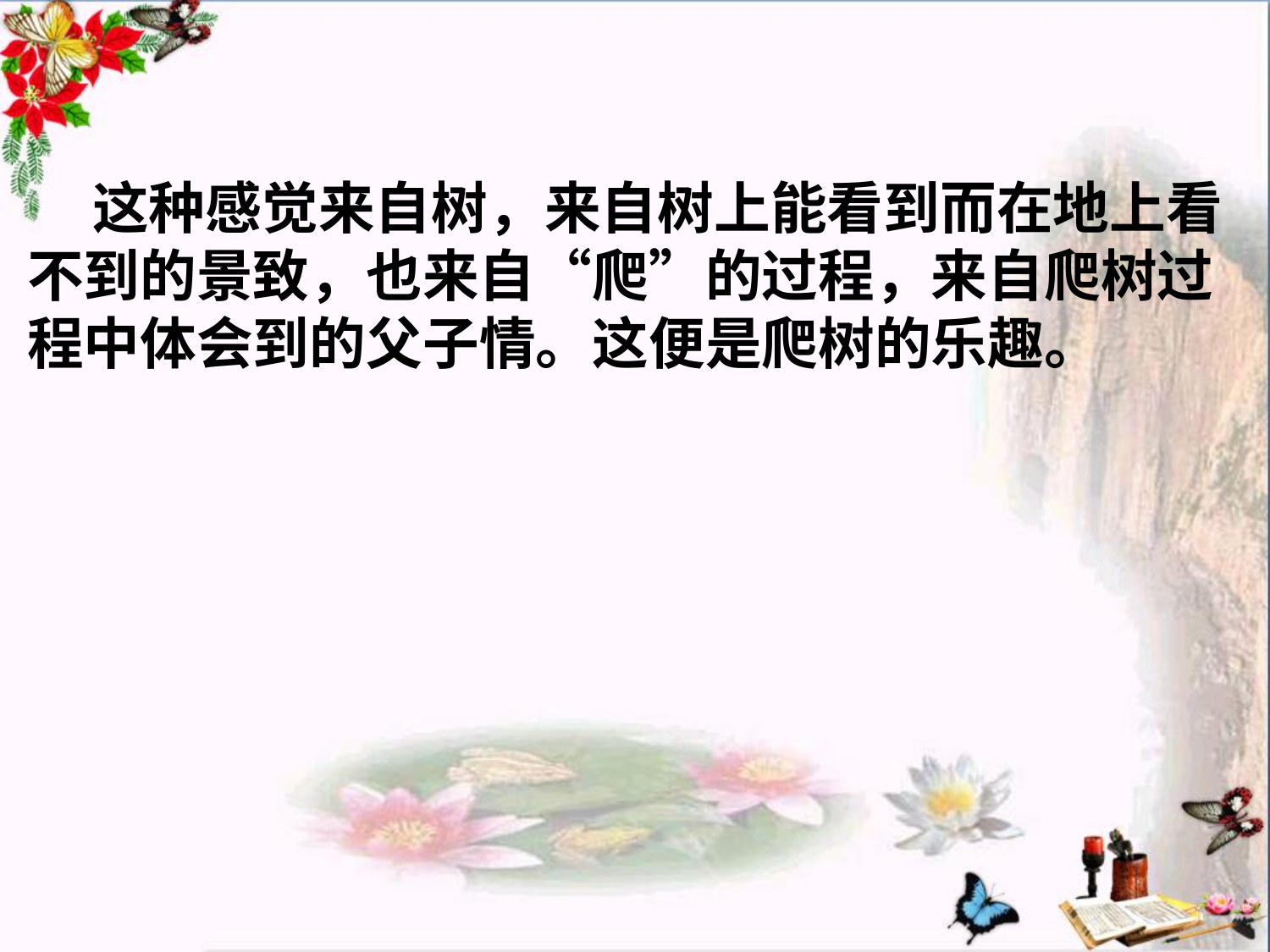

这种感觉来自树，来自树上能看到而在地上看不到的景致，也来自“爬”的过程，来自爬树过程中体会到的父子情。这便是爬树的乐趣。